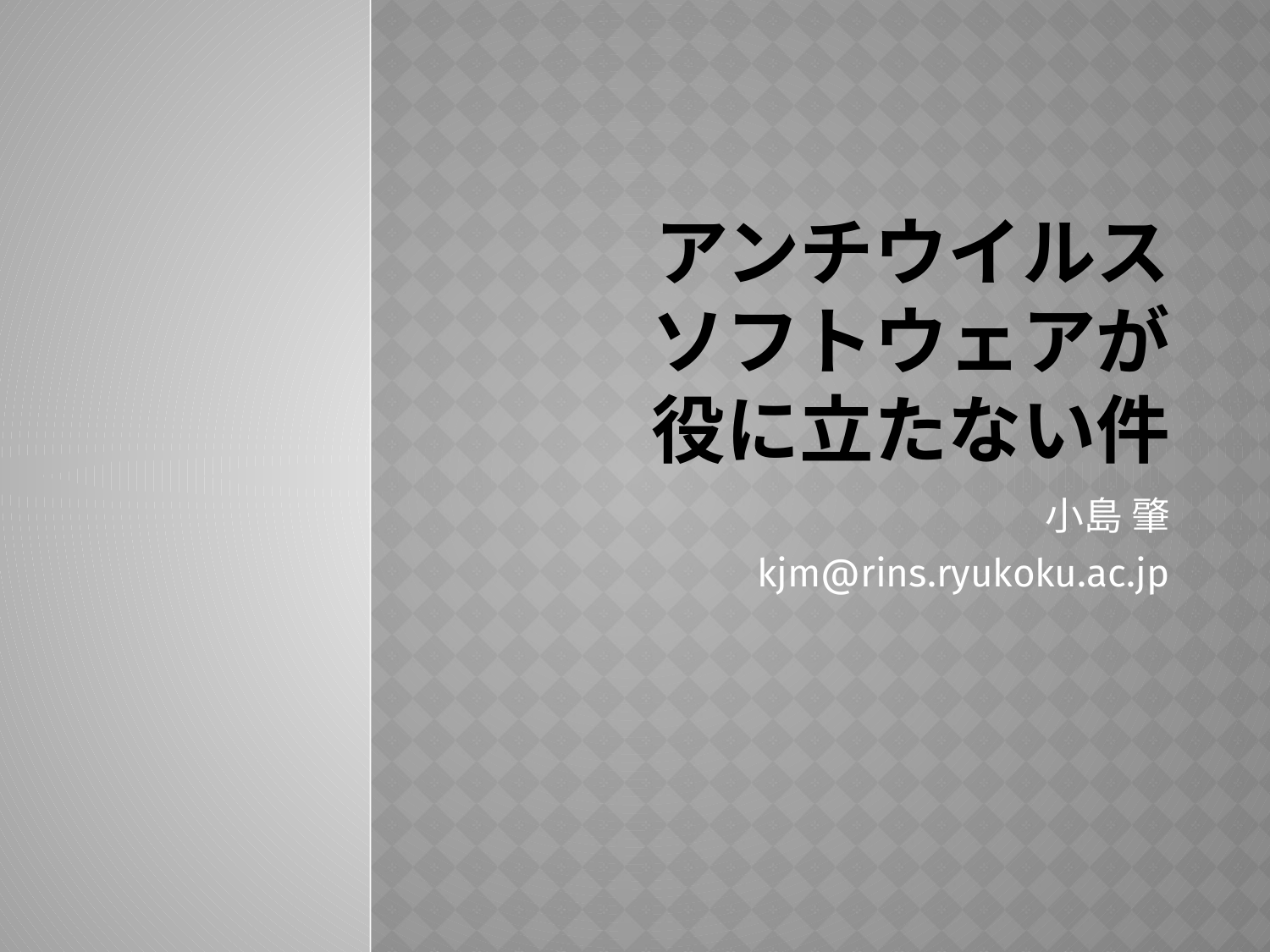

# アンチウイルス ソフトウェアが 役に立たない件
小島 肇
kjm@rins.ryukoku.ac.jp